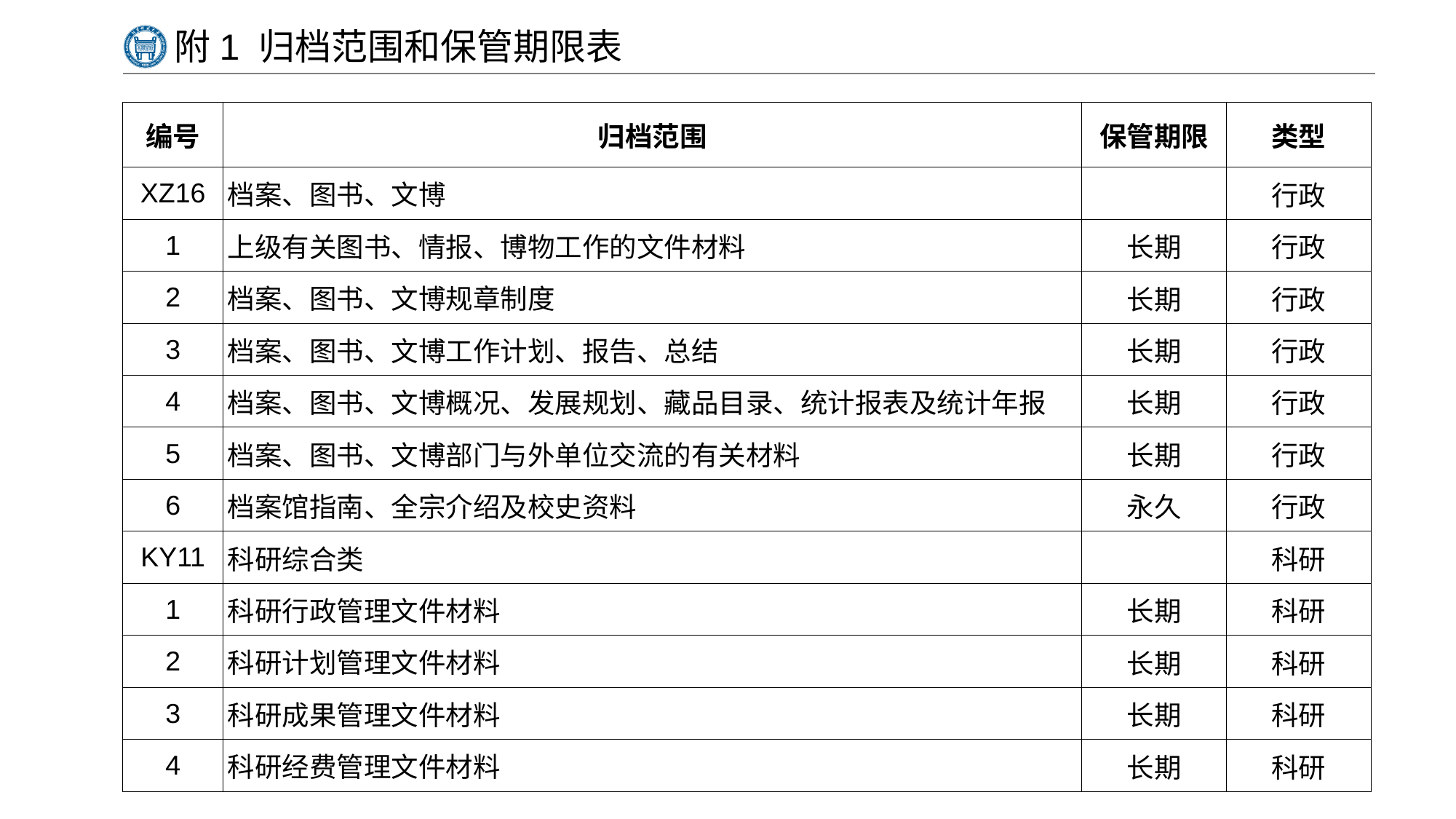

# 附1 归档范围和保管期限表
| 编号 | 归档范围 | 保管期限 | 类型 |
| --- | --- | --- | --- |
| XZ16 | 档案、图书、文博 |  | 行政 |
| 1 | 上级有关图书、情报、博物工作的文件材料 | 长期 | 行政 |
| 2 | 档案、图书、文博规章制度 | 长期 | 行政 |
| 3 | 档案、图书、文博工作计划、报告、总结 | 长期 | 行政 |
| 4 | 档案、图书、文博概况、发展规划、藏品目录、统计报表及统计年报 | 长期 | 行政 |
| 5 | 档案、图书、文博部门与外单位交流的有关材料 | 长期 | 行政 |
| 6 | 档案馆指南、全宗介绍及校史资料 | 永久 | 行政 |
| KY11 | 科研综合类 |  | 科研 |
| 1 | 科研行政管理文件材料 | 长期 | 科研 |
| 2 | 科研计划管理文件材料 | 长期 | 科研 |
| 3 | 科研成果管理文件材料 | 长期 | 科研 |
| 4 | 科研经费管理文件材料 | 长期 | 科研 |